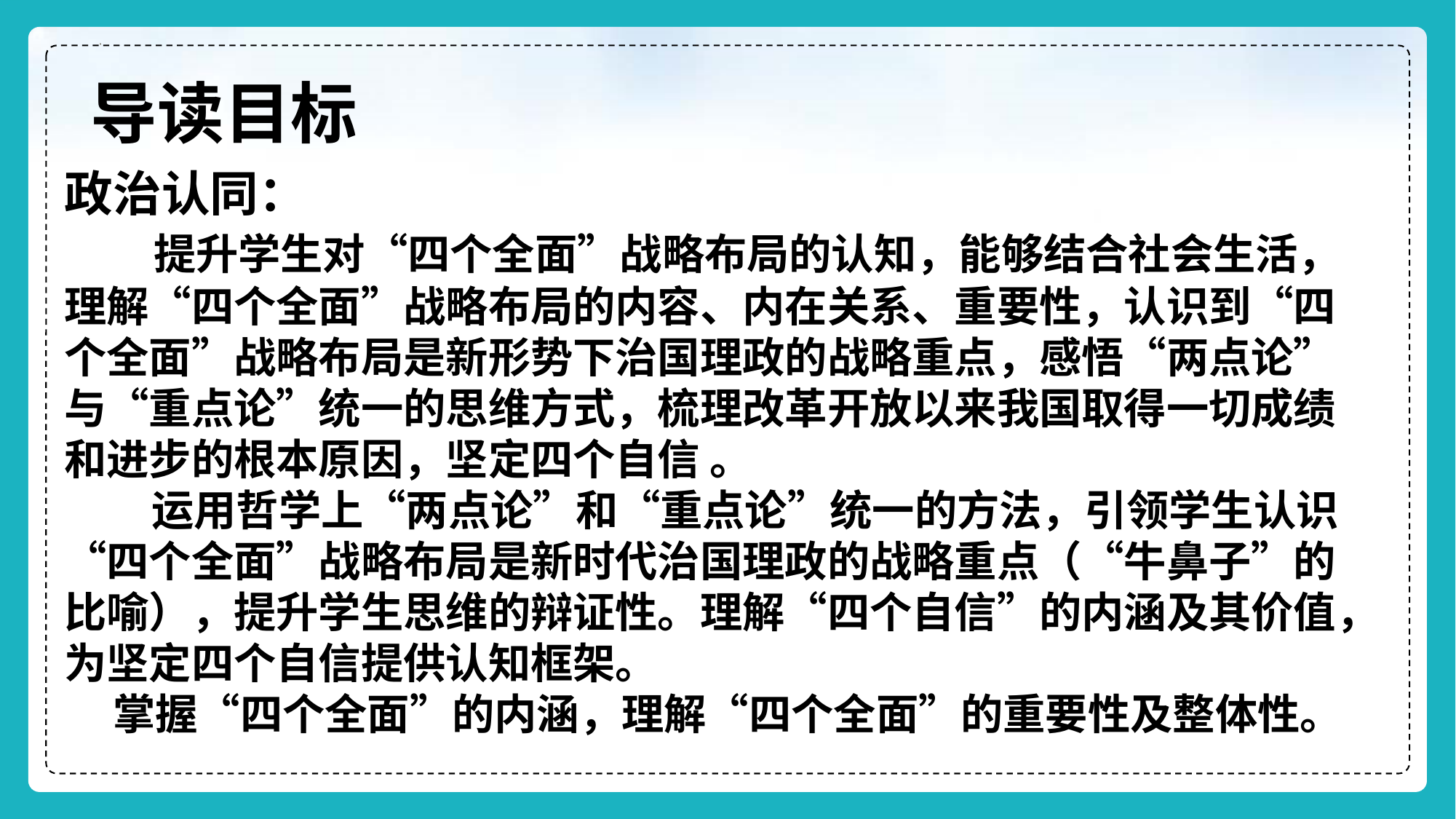

导读目标
政治认同：
       提升学生对“四个全面”战略布局的认知，能够结合社会生活，理解“四个全面”战略布局的内容、内在关系、重要性，认识到“四个全面”战略布局是新形势下治国理政的战略重点，感悟“两点论”与“重点论”统一的思维方式，梳理改革开放以来我国取得一切成绩和进步的根本原因，坚定四个自信 。
        运用哲学上“两点论”和“重点论”统一的方法，引领学生认识 “四个全面”战略布局是新时代治国理政的战略重点（“牛鼻子”的比喻），提升学生思维的辩证性。理解“四个自信”的内涵及其价值，为坚定四个自信提供认知框架。
    掌握“四个全面”的内涵，理解“四个全面”的重要性及整体性。